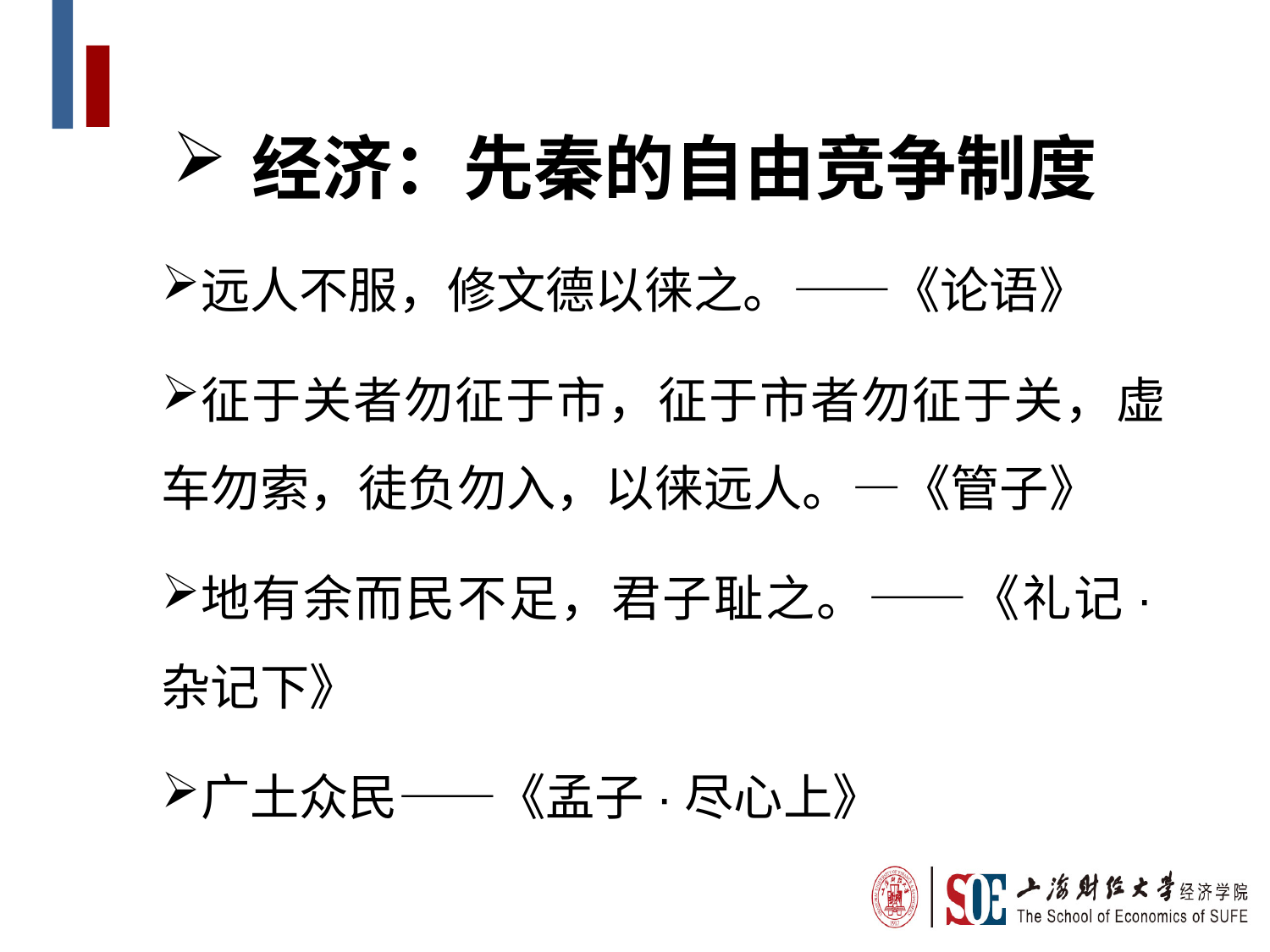

经济：先秦的自由竞争制度
远人不服，修文德以徕之。——《论语》
征于关者勿征于市，征于市者勿征于关，虚车勿索，徒负勿入，以徕远人。—《管子》
地有余而民不足，君子耻之。——《礼记·杂记下》
广土众民——《孟子·尽心上》